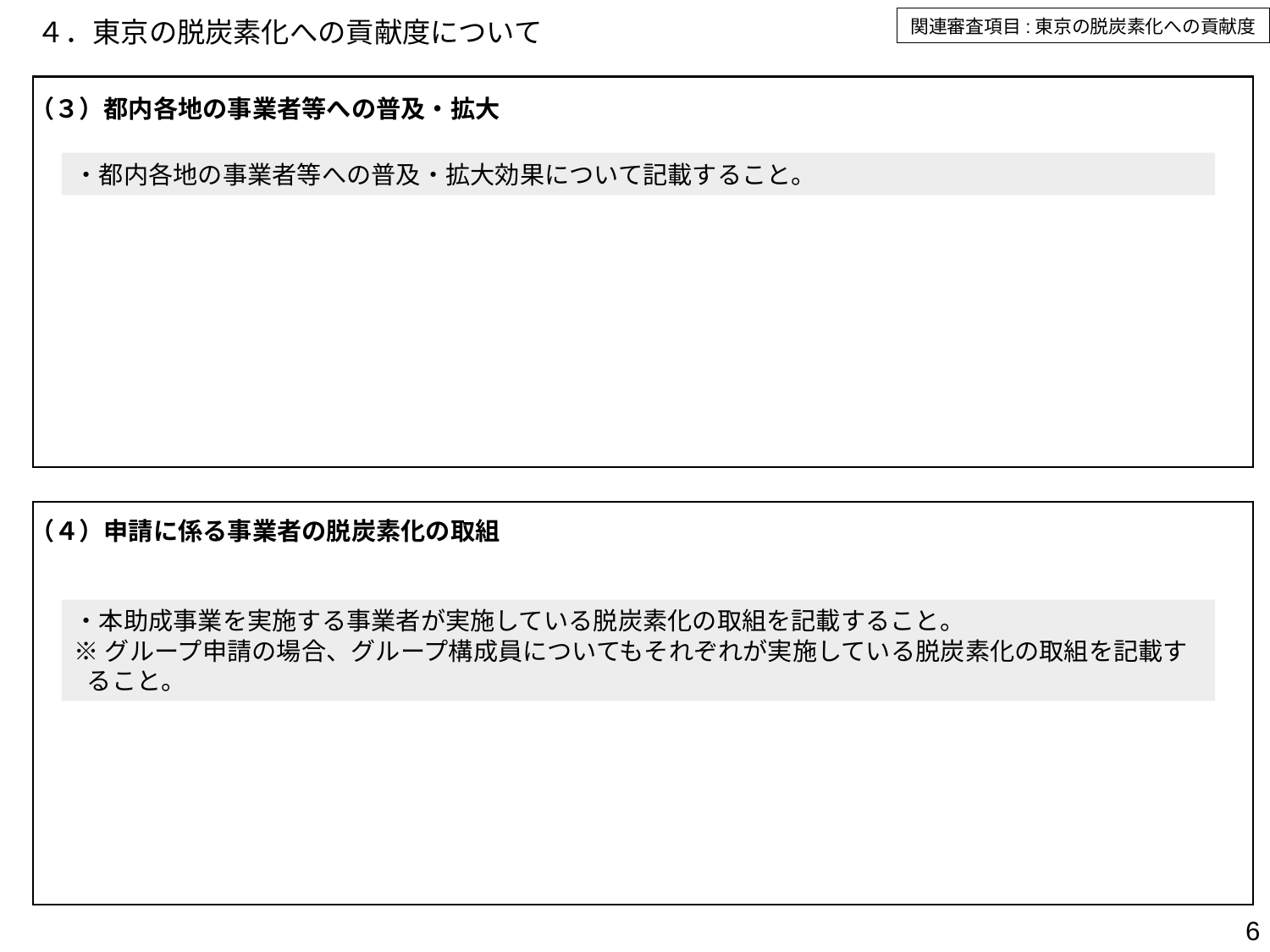

関連審査項目:東京の脱炭素化への貢献度
# ４．東京の脱炭素化への貢献度について

（３）都内各地の事業者等への普及・拡大
・都内各地の事業者等への普及・拡大効果について記載すること。

（４）申請に係る事業者の脱炭素化の取組
・本助成事業を実施する事業者が実施している脱炭素化の取組を記載すること。
※グループ申請の場合、グループ構成員についてもそれぞれが実施している脱炭素化の取組を記載すること。
6